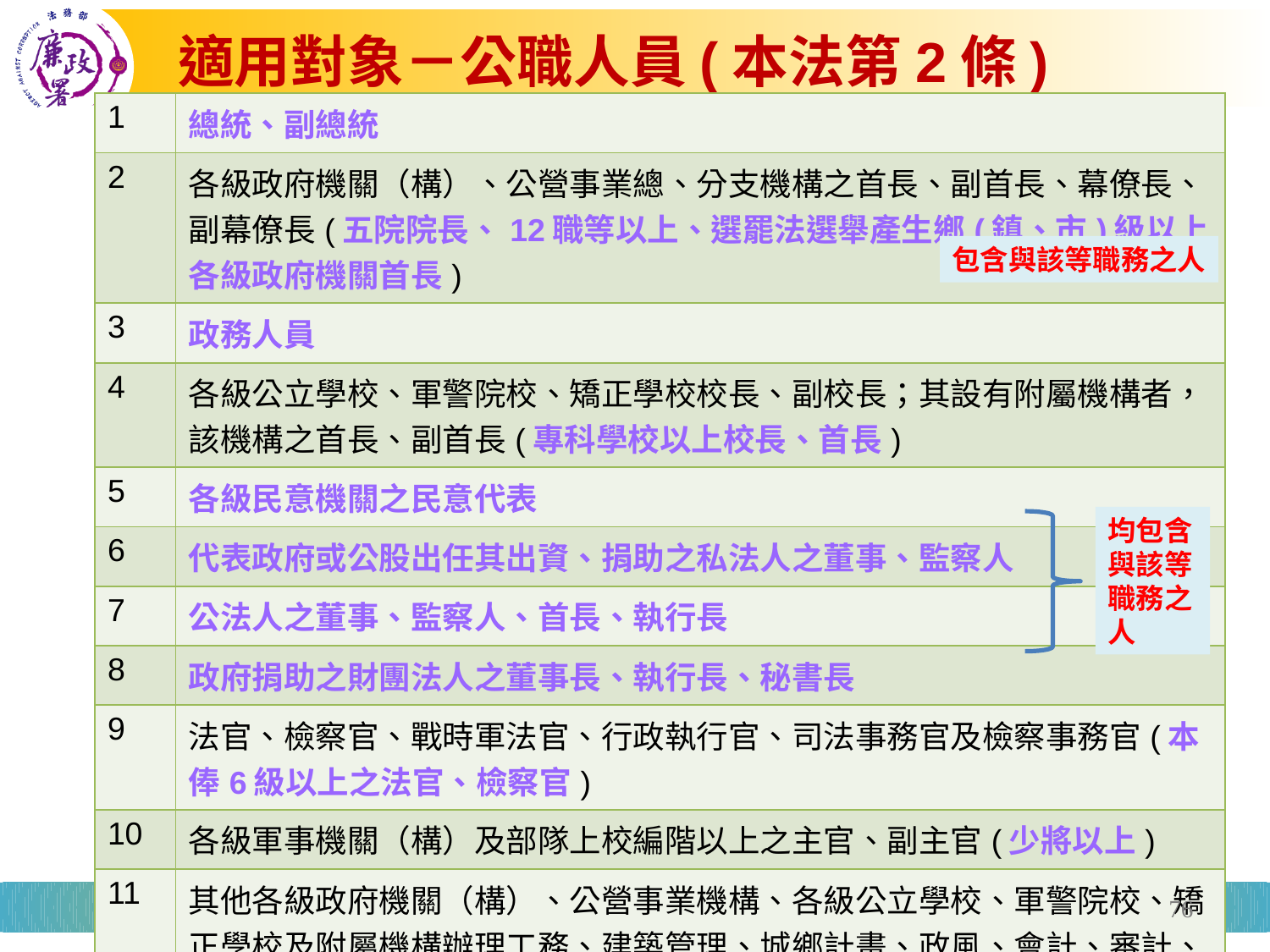

# 適用對象－公職人員(本法第2條)
| 1 | 總統、副總統 |
| --- | --- |
| 2 | 各級政府機關（構）、公營事業總、分支機構之首長、副首長、幕僚長、副幕僚長(五院院長、12職等以上、選罷法選舉產生鄉(鎮、市)級以上各級政府機關首長) |
| 3 | 政務人員 |
| 4 | 各級公立學校、軍警院校、矯正學校校長、副校長；其設有附屬機構者，該機構之首長、副首長(專科學校以上校長、首長) |
| 5 | 各級民意機關之民意代表 |
| 6 | 代表政府或公股出任其出資、捐助之私法人之董事、監察人 |
| 7 | 公法人之董事、監察人、首長、執行長 |
| 8 | 政府捐助之財團法人之董事長、執行長、秘書長 |
| 9 | 法官、檢察官、戰時軍法官、行政執行官、司法事務官及檢察事務官(本俸6級以上之法官、檢察官) |
| 10 | 各級軍事機關（構）及部隊上校編階以上之主官、副主官(少將以上) |
| 11 | 其他各級政府機關（構）、公營事業機構、各級公立學校、軍警院校、矯正學校及附屬機構辦理工務、建築管理、城鄉計畫、政風、會計、審計、採購業務之主管及副主管(院臺法字第1080016406號函) |
包含與該等職務之人
均包含與該等職務之人

76